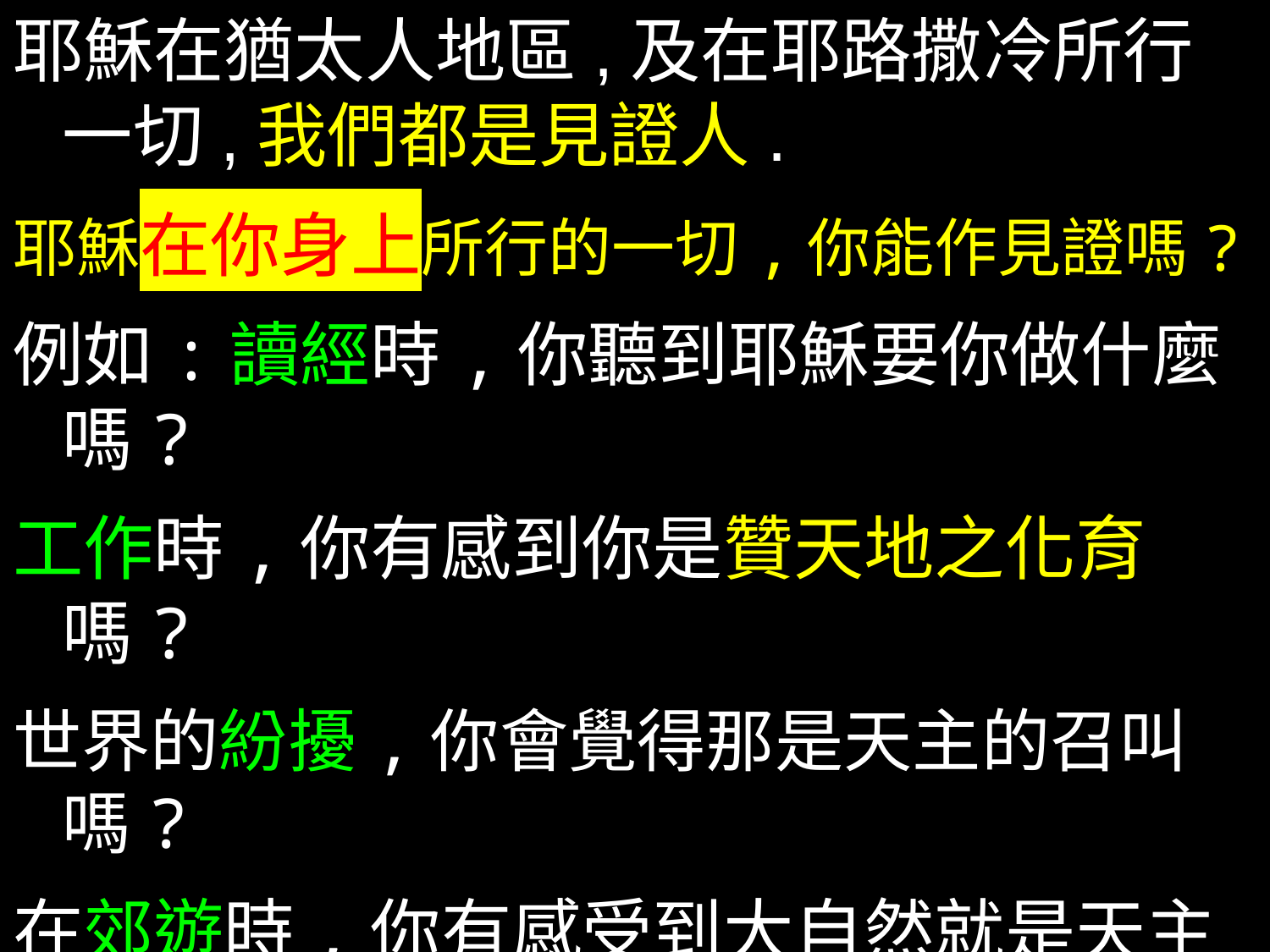

耶穌在猶太人地區,及在耶路撒冷所行一切,我們都是見證人.
耶穌在你身上所行的一切,你能作見證嗎?
例如:讀經時,你聽到耶穌要你做什麼嗎?
工作時,你有感到你是贊天地之化育嗎?
世界的紛擾,你會覺得那是天主的召叫嗎?
在郊遊時,你有感受到大自然就是天主的鬼斧神工或無盡藏嗎?